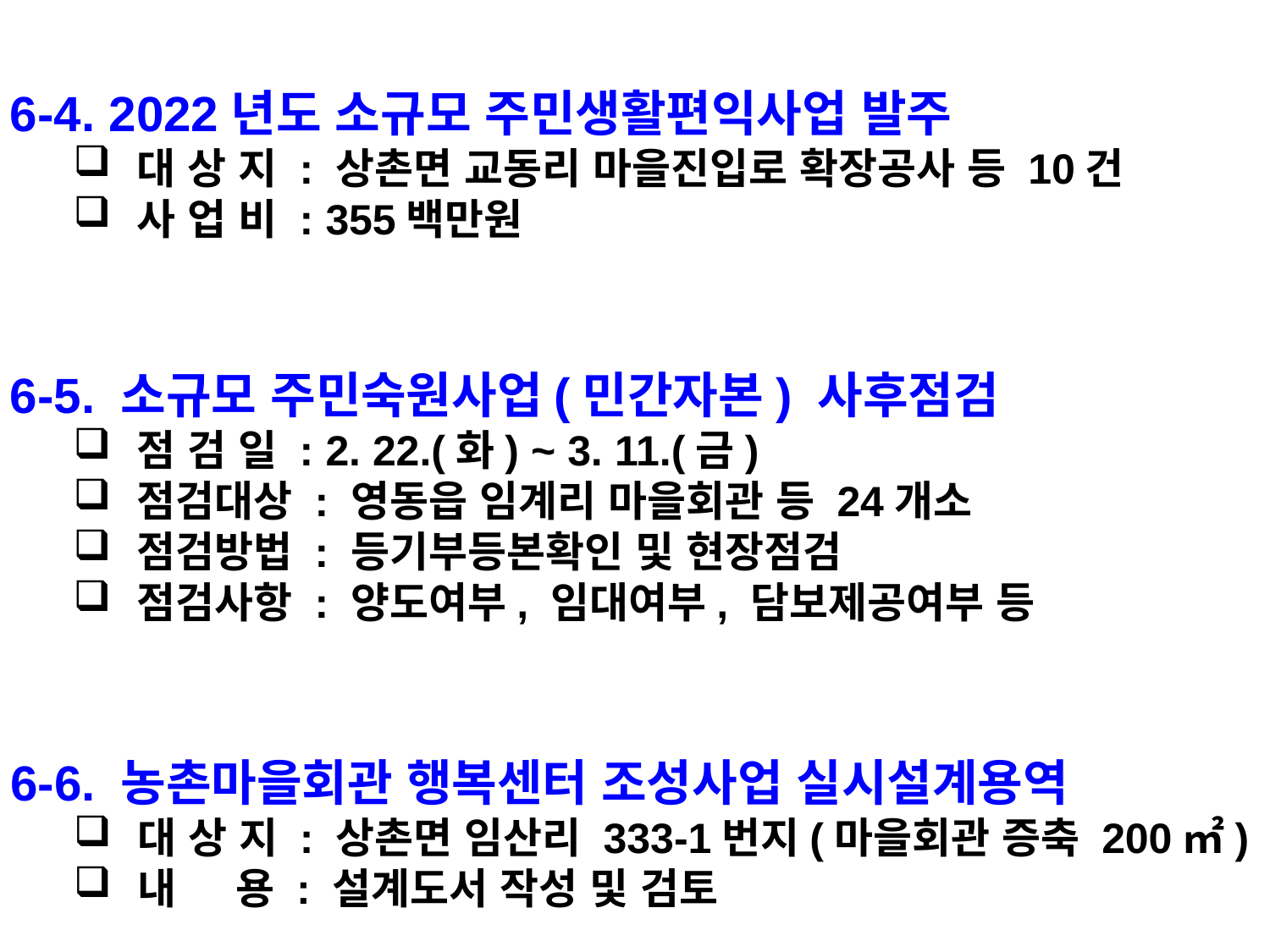

6-4. 2022년도 소규모 주민생활편익사업 발주
대 상 지 : 상촌면 교동리 마을진입로 확장공사 등 10건
사 업 비 : 355백만원

6-5. 소규모 주민숙원사업(민간자본) 사후점검
점 검 일 : 2. 22.(화) ~ 3. 11.(금)
점검대상 : 영동읍 임계리 마을회관 등 24개소
점검방법 : 등기부등본확인 및 현장점검
점검사항 : 양도여부, 임대여부, 담보제공여부 등

6-6. 농촌마을회관 행복센터 조성사업 실시설계용역
대 상 지 : 상촌면 임산리 333-1번지(마을회관 증축 200㎡)
내     용 : 설계도서 작성 및 검토